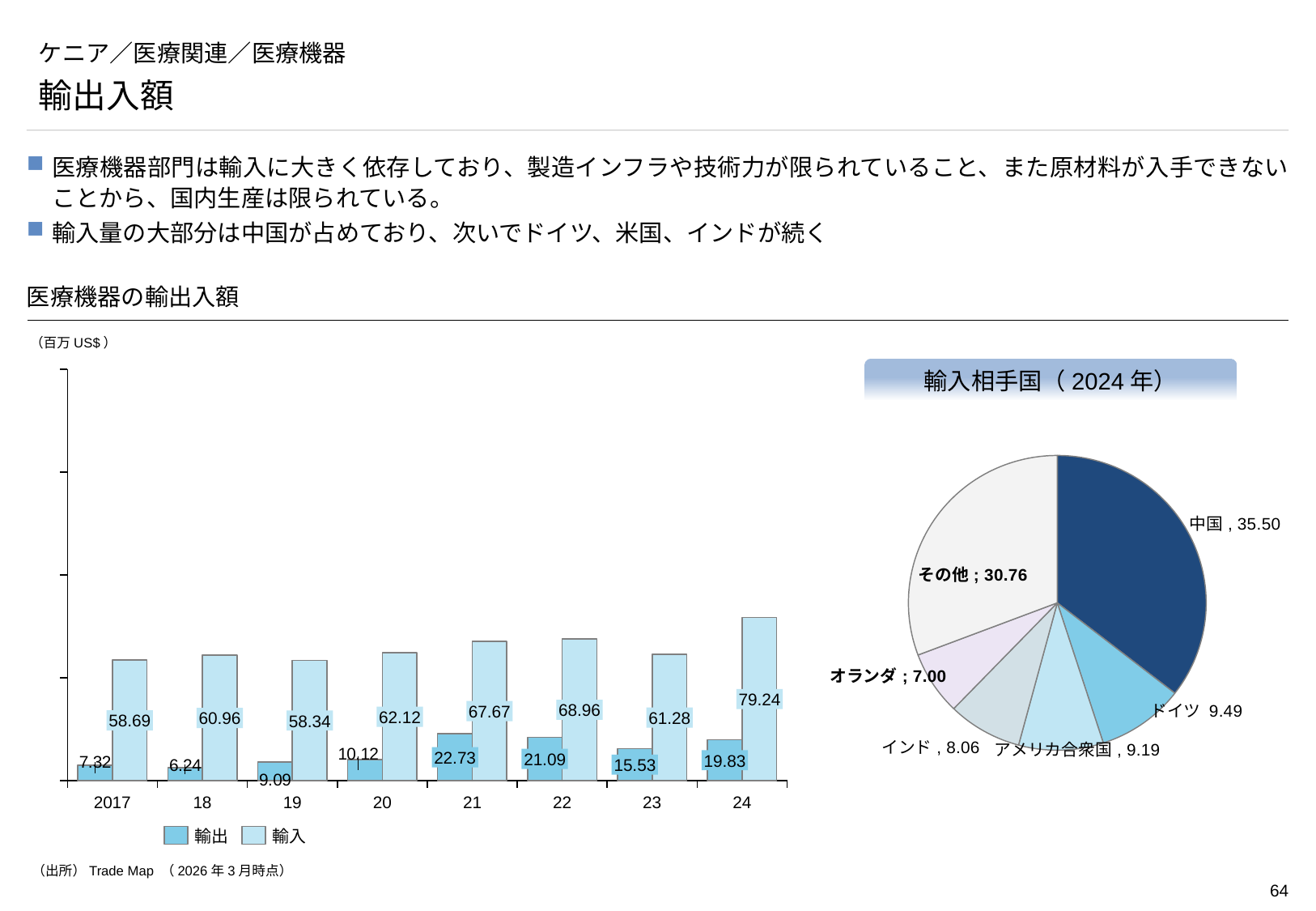

# ケニア／医療関連／医療機器
輸出入額
医療機器部門は輸入に大きく依存しており、製造インフラや技術力が限られていること、また原材料が入手できないことから、国内生産は限られている。
輸入量の大部分は中国が占めており、次いでドイツ、米国、インドが続く
医療機器の輸出入額
（百万US$）

### Chart

| Category |  |  |
|---|---|---|
輸入相手国（2024年）

### Chart

| Category |
|---|

### Chart

| Category |  |
|---|---|
| 中華 | 35.50406380937957 |
| 独国 | 9.490635569690545 |
| 北米合衆国 | 9.19152910293301 |
| 天竺 | 8.05568176081579 |
| オランダ | 6.998081680044424 |
| その他 | 30.76000807713666 |
79.24
68.96
67.67
62.12
61.28
60.96
58.69
58.34
22.73
21.09
19.83
15.53
2017
18
19
20
21
22
23
24
輸出
輸入

（出所）Trade Map （2026年3月時点）